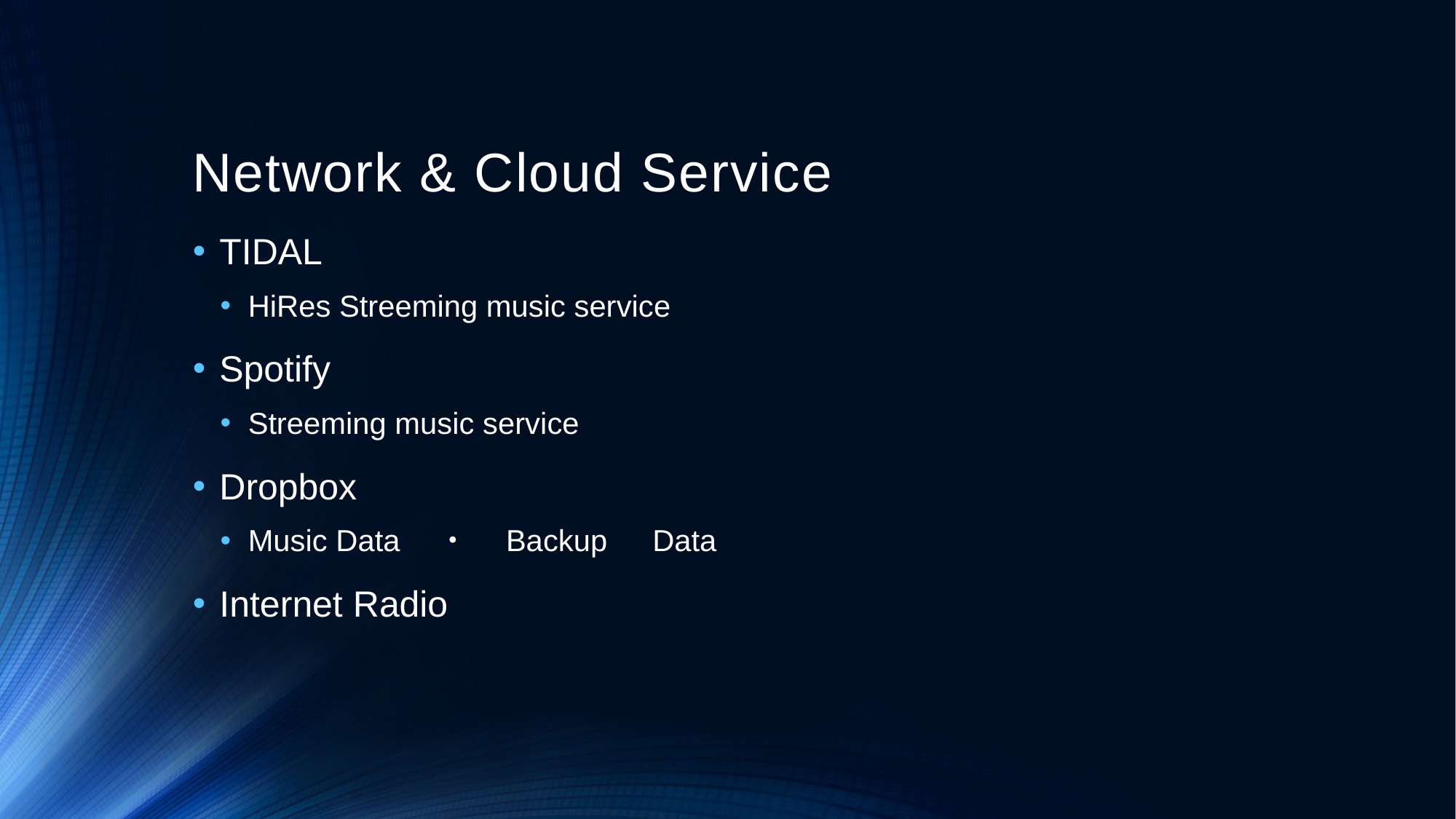

# Network & Cloud Service
TIDAL
HiRes Streeming music service
Spotify
Streeming music service
Dropbox
Music Data　・　Backup　Data
Internet Radio